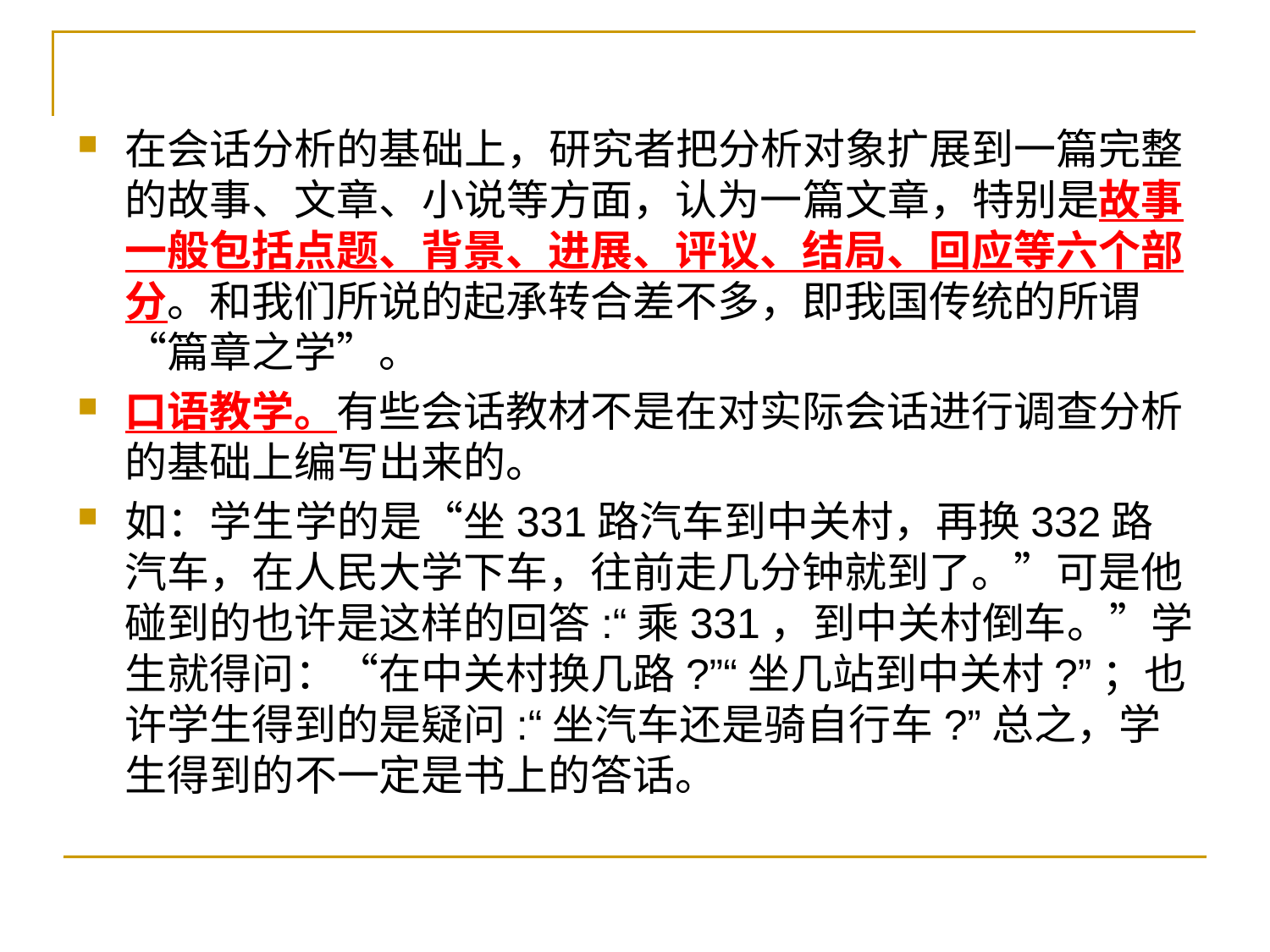

在会话分析的基础上，研究者把分析对象扩展到一篇完整的故事、文章、小说等方面，认为一篇文章，特别是故事一般包括点题、背景、进展、评议、结局、回应等六个部分。和我们所说的起承转合差不多，即我国传统的所谓“篇章之学”。
口语教学。有些会话教材不是在对实际会话进行调查分析的基础上编写出来的。
如：学生学的是“坐331路汽车到中关村，再换332路汽车，在人民大学下车，往前走几分钟就到了。”可是他碰到的也许是这样的回答:“乘331，到中关村倒车。”学生就得问：“在中关村换几路?”“坐几站到中关村?”；也许学生得到的是疑问:“坐汽车还是骑自行车?”总之，学生得到的不一定是书上的答话。